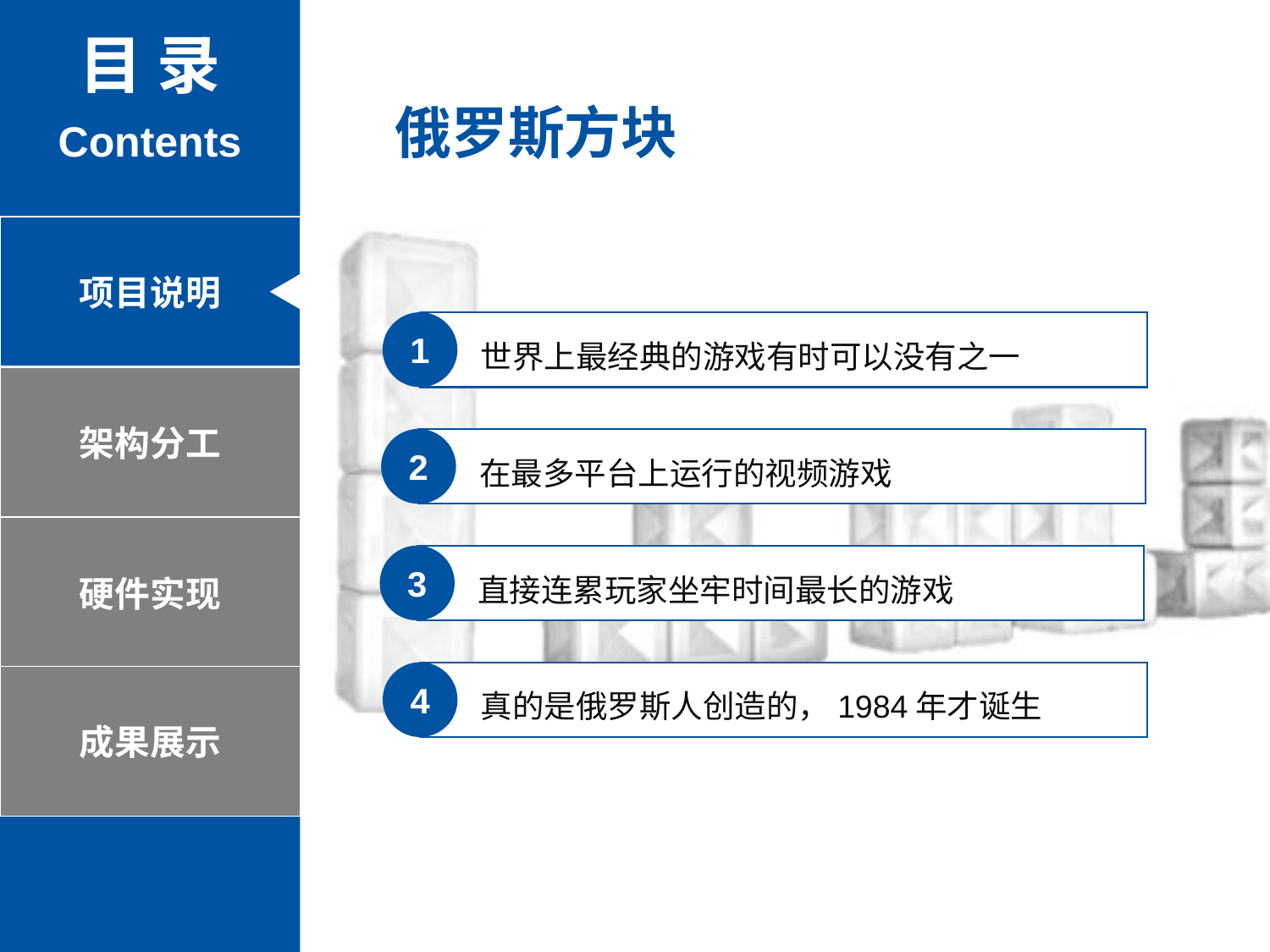

目 录
Contents
俄罗斯方块
项目说明

1

世界上最经典的游戏有时可以没有之一
架构分工
2

在最多平台上运行的视频游戏
硬件实现
3

直接连累玩家坐牢时间最长的游戏
4

真的是俄罗斯人创造的，1984年才诞生
成果展示